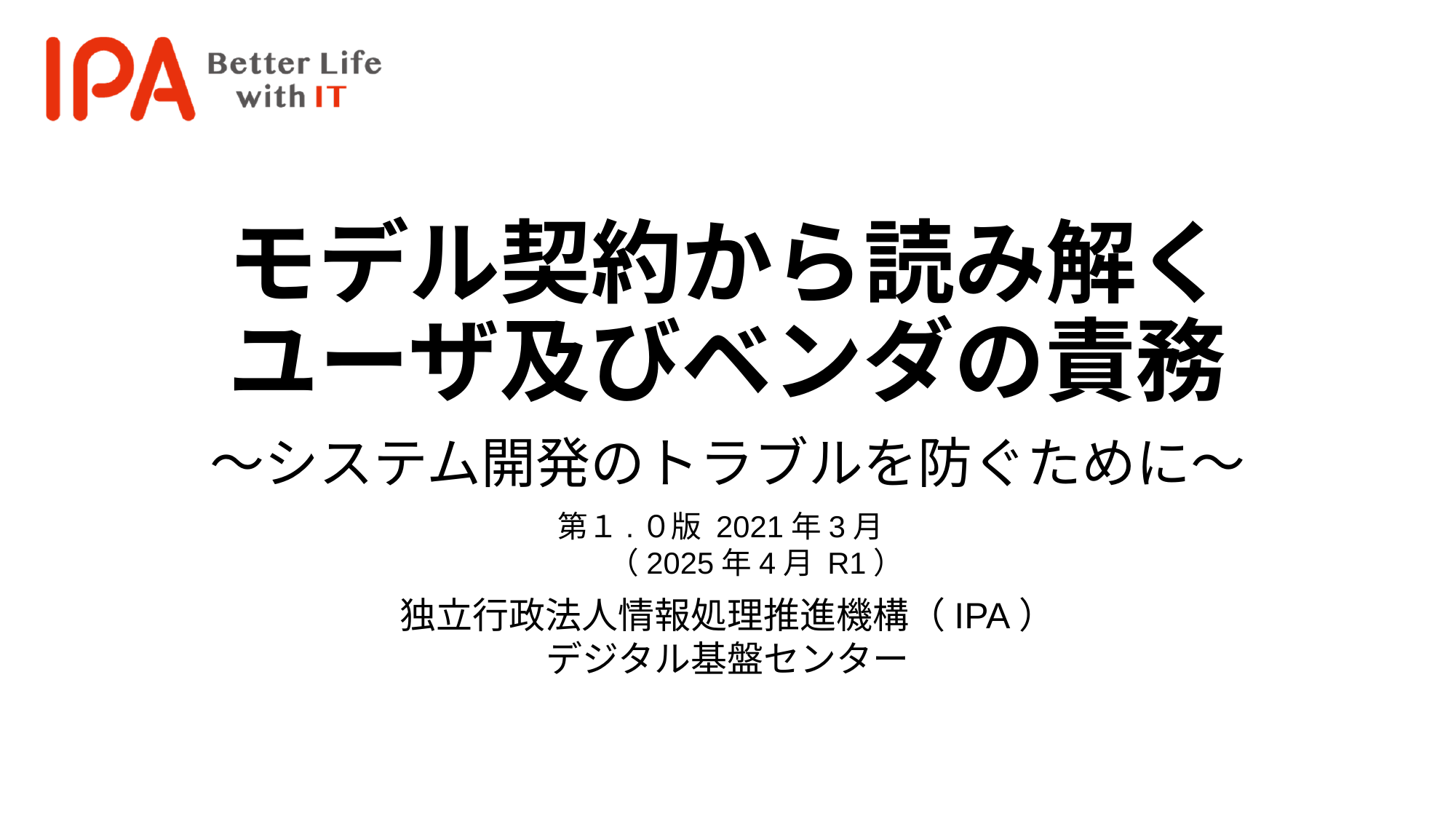

# モデル契約から読み解く ユーザ及びベンダの責務
～システム開発のトラブルを防ぐために～
第１.０版 2021年3月
 　 （2025年4月 R1）
独立行政法人情報処理推進機構（IPA）
デジタル基盤センター